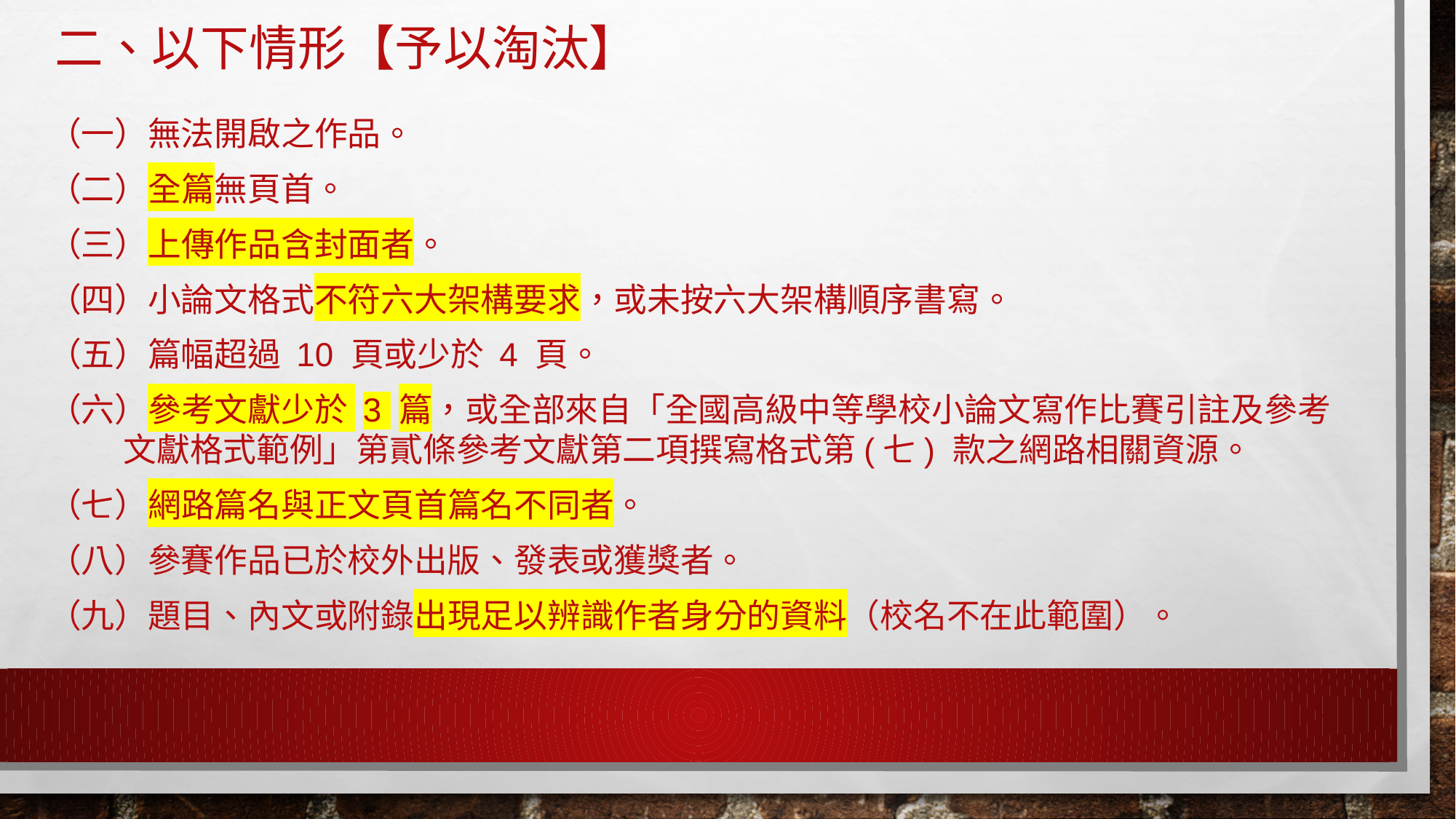

# 二、以下情形【予以淘汰】
（一）無法開啟之作品。
（二）全篇無頁首。
（三）上傳作品含封面者。
（四）小論文格式不符六大架構要求，或未按六大架構順序書寫。
（五）篇幅超過 10 頁或少於 4 頁。
（六）參考文獻少於 3 篇，或全部來自「全國高級中等學校小論文寫作比賽引註及參考文獻格式範例」第貳條參考文獻第二項撰寫格式第(七) 款之網路相關資源。
（七）網路篇名與正文頁首篇名不同者。
（八）參賽作品已於校外出版、發表或獲獎者。
（九）題目、內文或附錄出現足以辨識作者身分的資料（校名不在此範圍）。